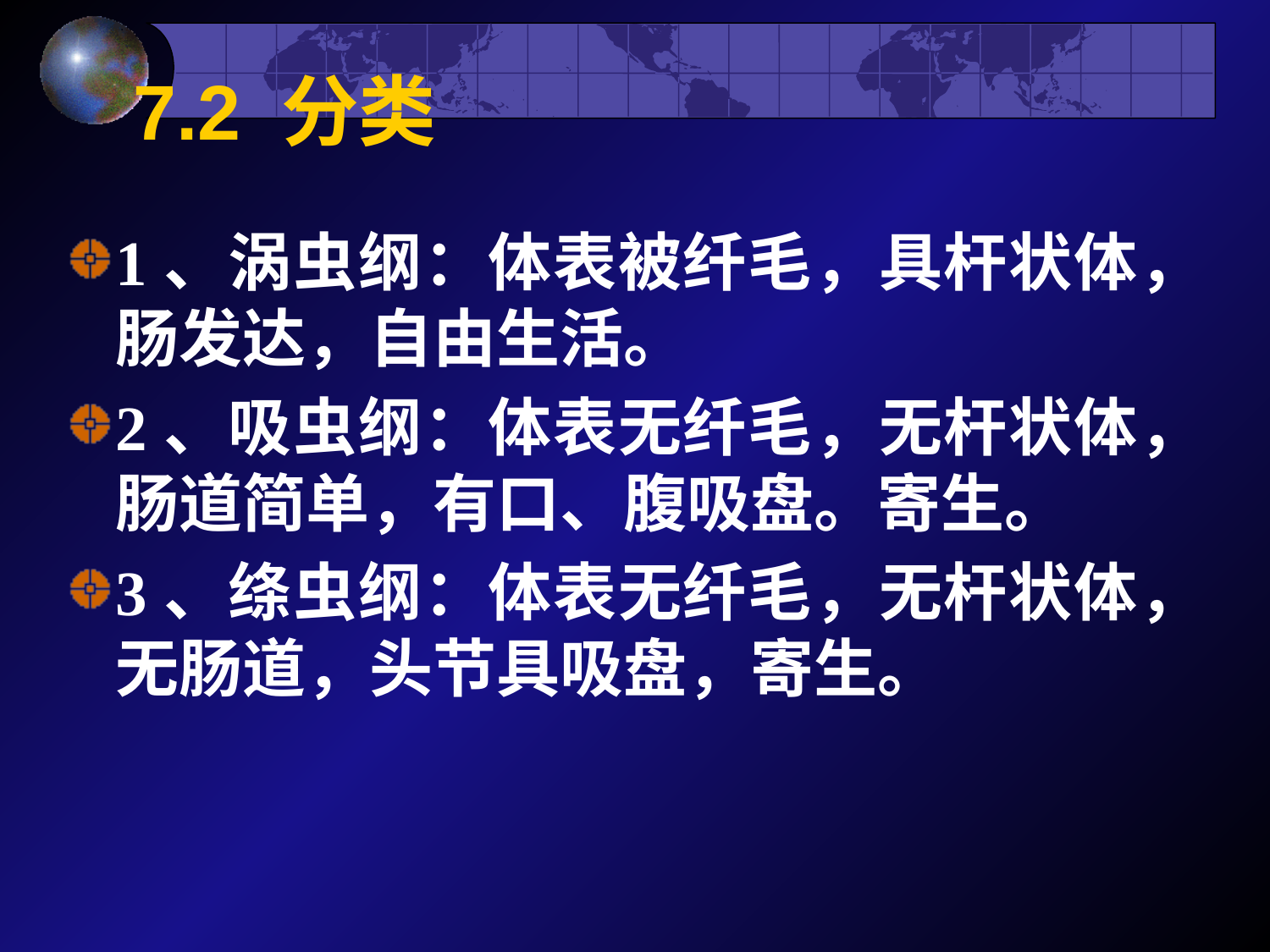

# 7.2 分类
1、涡虫纲：体表被纤毛，具杆状体，肠发达，自由生活。
2、吸虫纲：体表无纤毛，无杆状体，肠道简单，有口、腹吸盘。寄生。
3、绦虫纲：体表无纤毛，无杆状体，无肠道，头节具吸盘，寄生。

6